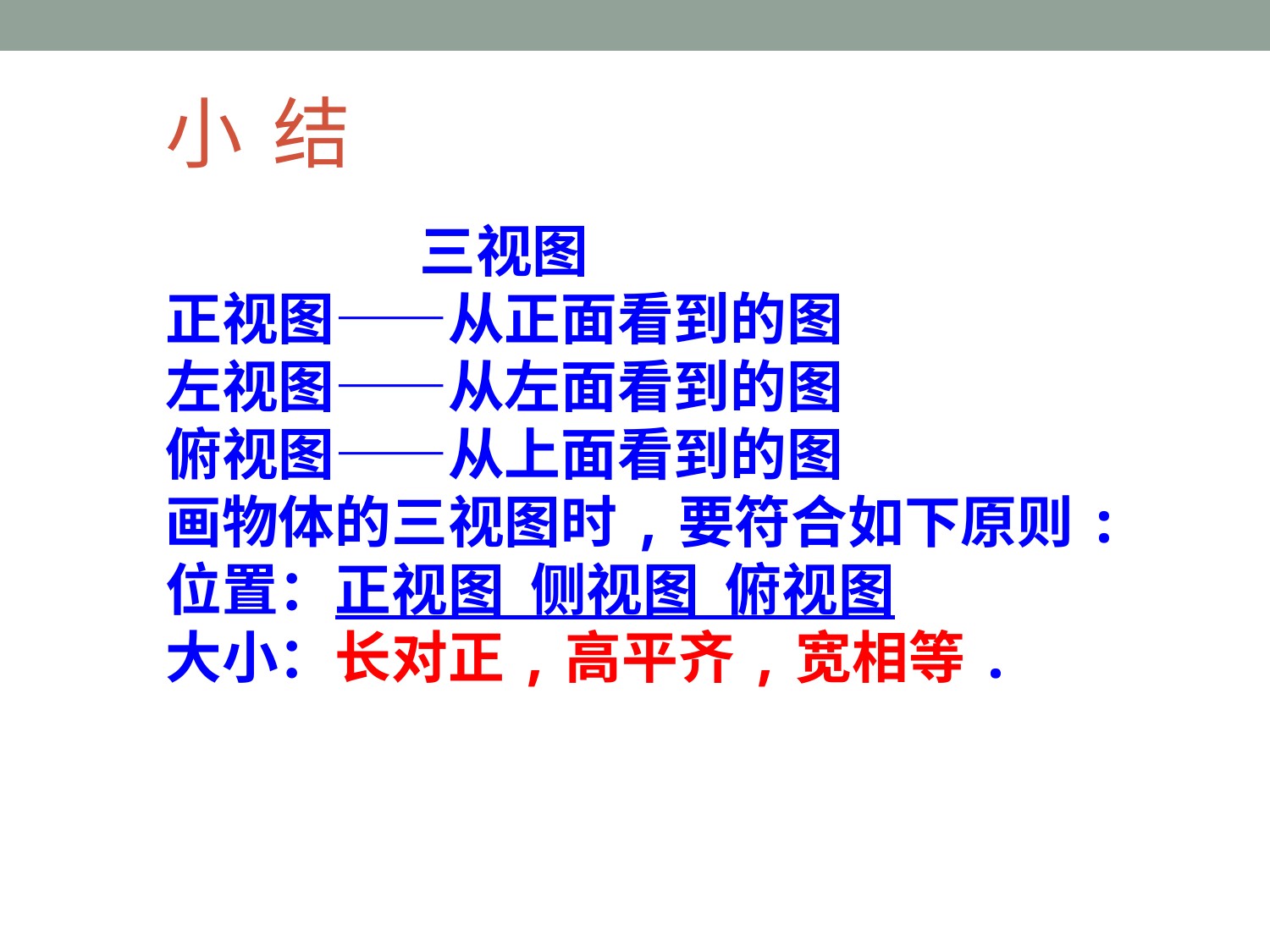

# 小  结
三视图
正视图——从正面看到的图
左视图——从左面看到的图
俯视图——从上面看到的图
画物体的三视图时,要符合如下原则:
位置：正视图  侧视图  俯视图
大小：长对正,高平齐,宽相等.